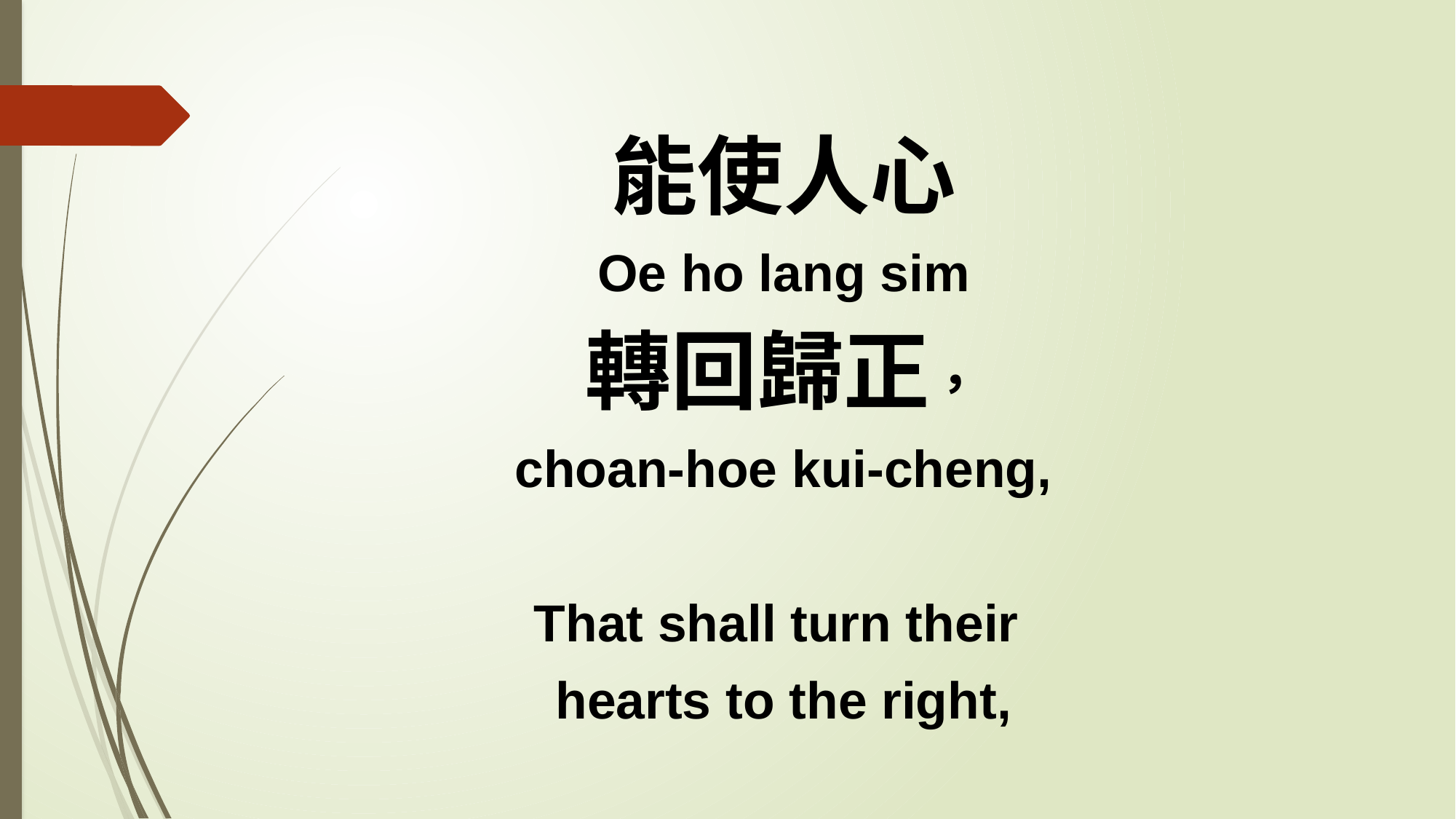

能使人心
Oe ho lang sim
轉回歸正，
choan-hoe kui-cheng,

That shall turn their
hearts to the right,